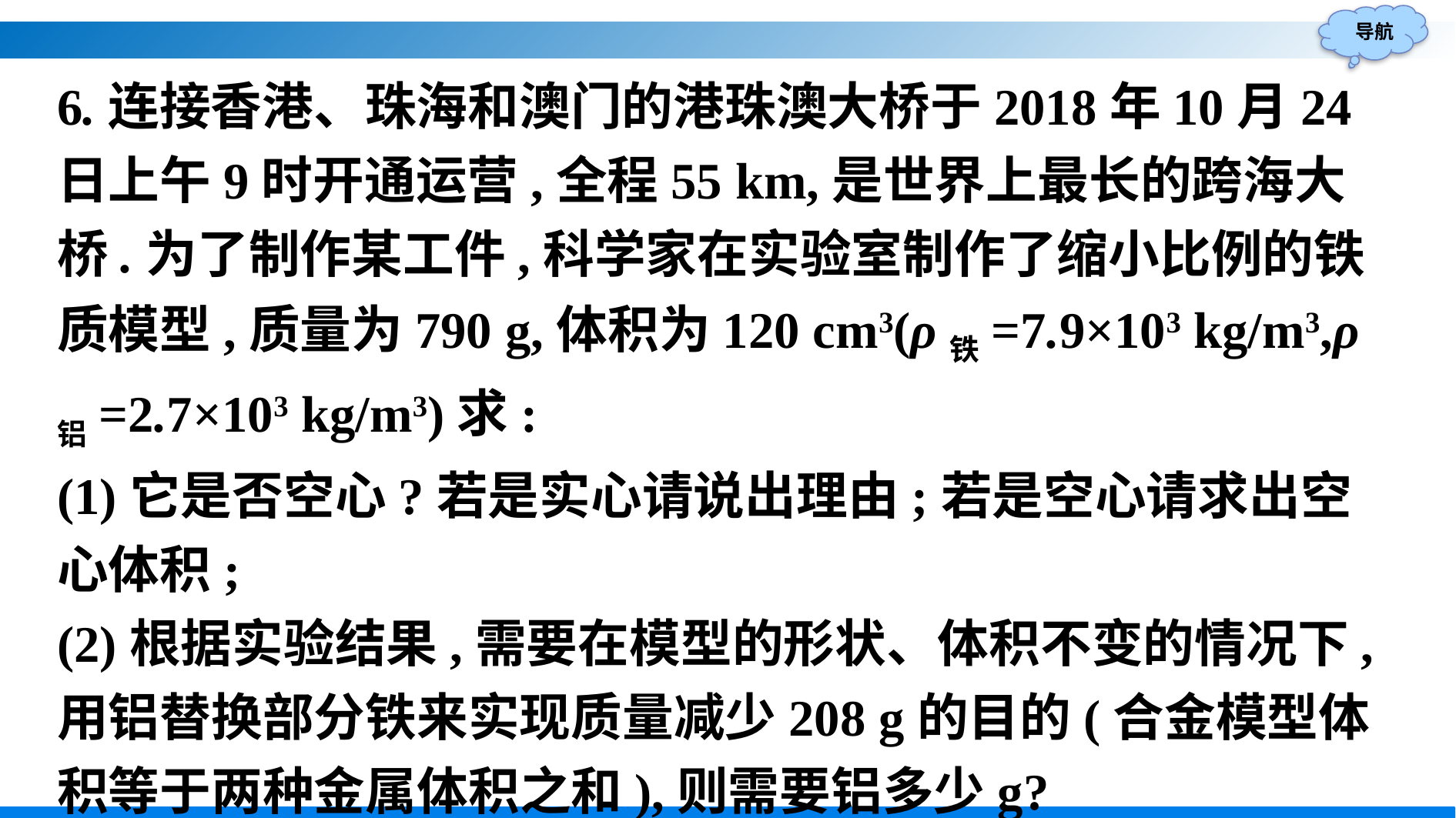

6.连接香港、珠海和澳门的港珠澳大桥于2018年10月24日上午9时开通运营,全程55 km,是世界上最长的跨海大桥.为了制作某工件,科学家在实验室制作了缩小比例的铁质模型,质量为790 g,体积为120 cm3(ρ铁=7.9×103 kg/m3,ρ铝=2.7×103 kg/m3)求:
(1)它是否空心?若是实心请说出理由;若是空心请求出空心体积;
(2)根据实验结果,需要在模型的形状、体积不变的情况下,用铝替换部分铁来实现质量减少208 g的目的(合金模型体积等于两种金属体积之和),则需要铝多少g?